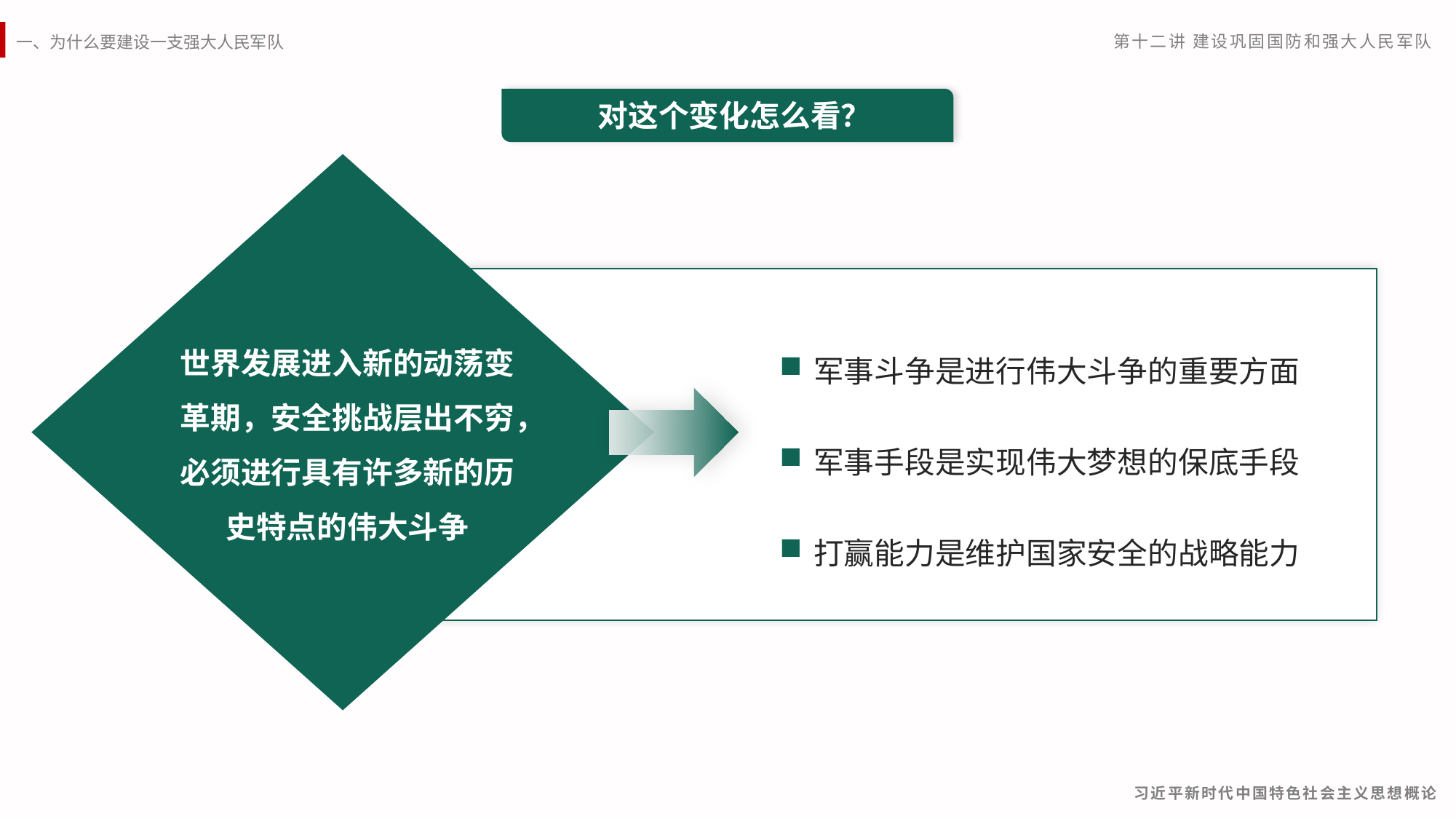

对这个变化怎么看？

军事斗争是进行伟大斗争的重要方面
军事手段是实现伟大梦想的保底手段
打赢能力是维护国家安全的战略能力
世界发展进入新的动荡变革期，安全挑战层出不穷，必须进行具有许多新的历史特点的伟大斗争